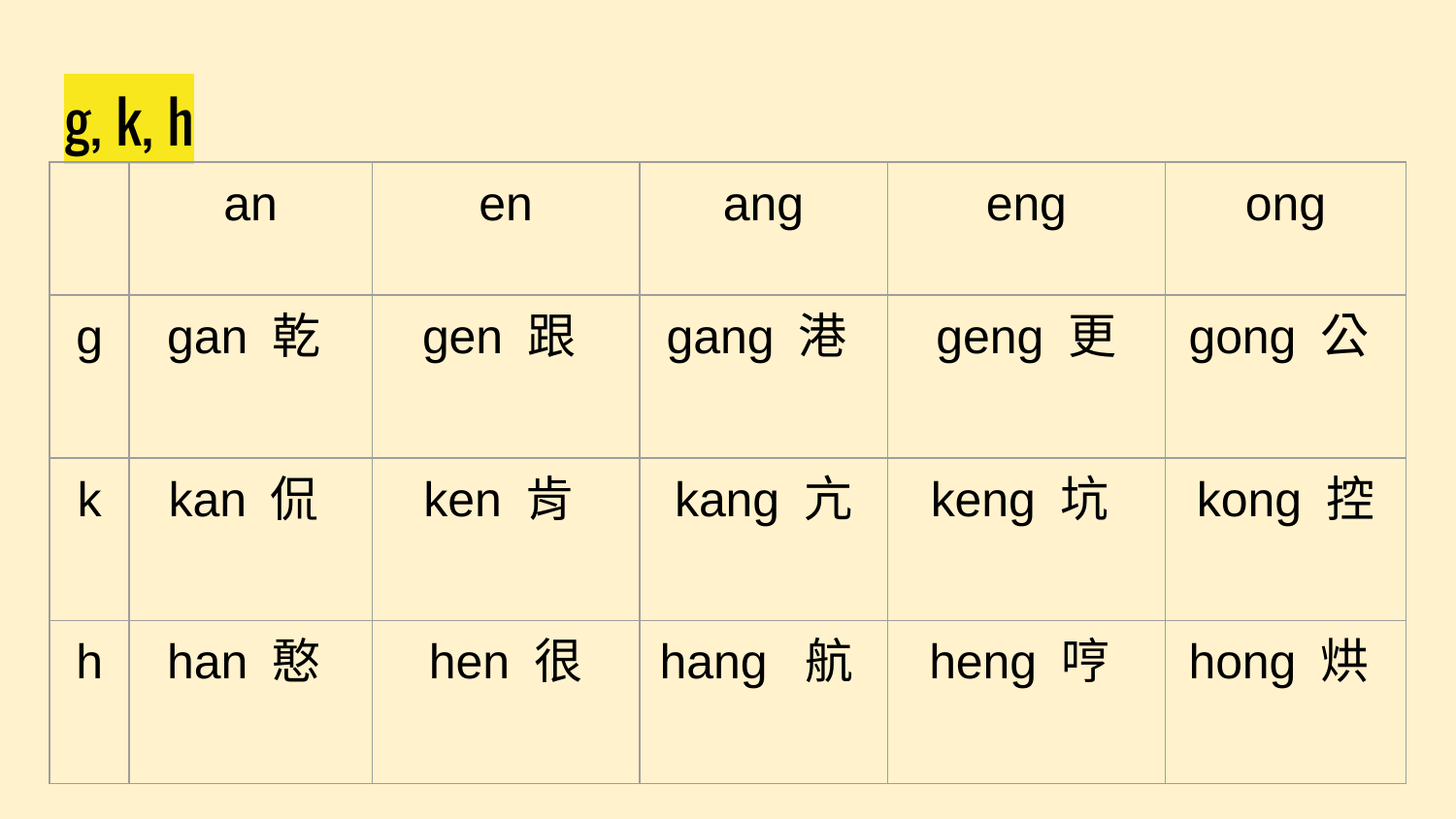

# g, k, h

|  | an | en | ang | eng | ong |
| --- | --- | --- | --- | --- | --- |
| g | gan 乾 | gen 跟 | gang 港 | geng 更 | gong 公 |
| k | kan 侃 | ken 肯 | kang 亢 | keng 坑 | kong 控 |
| h | han 憨 | hen 很 | hang 航 | heng 哼 | hong 烘 |